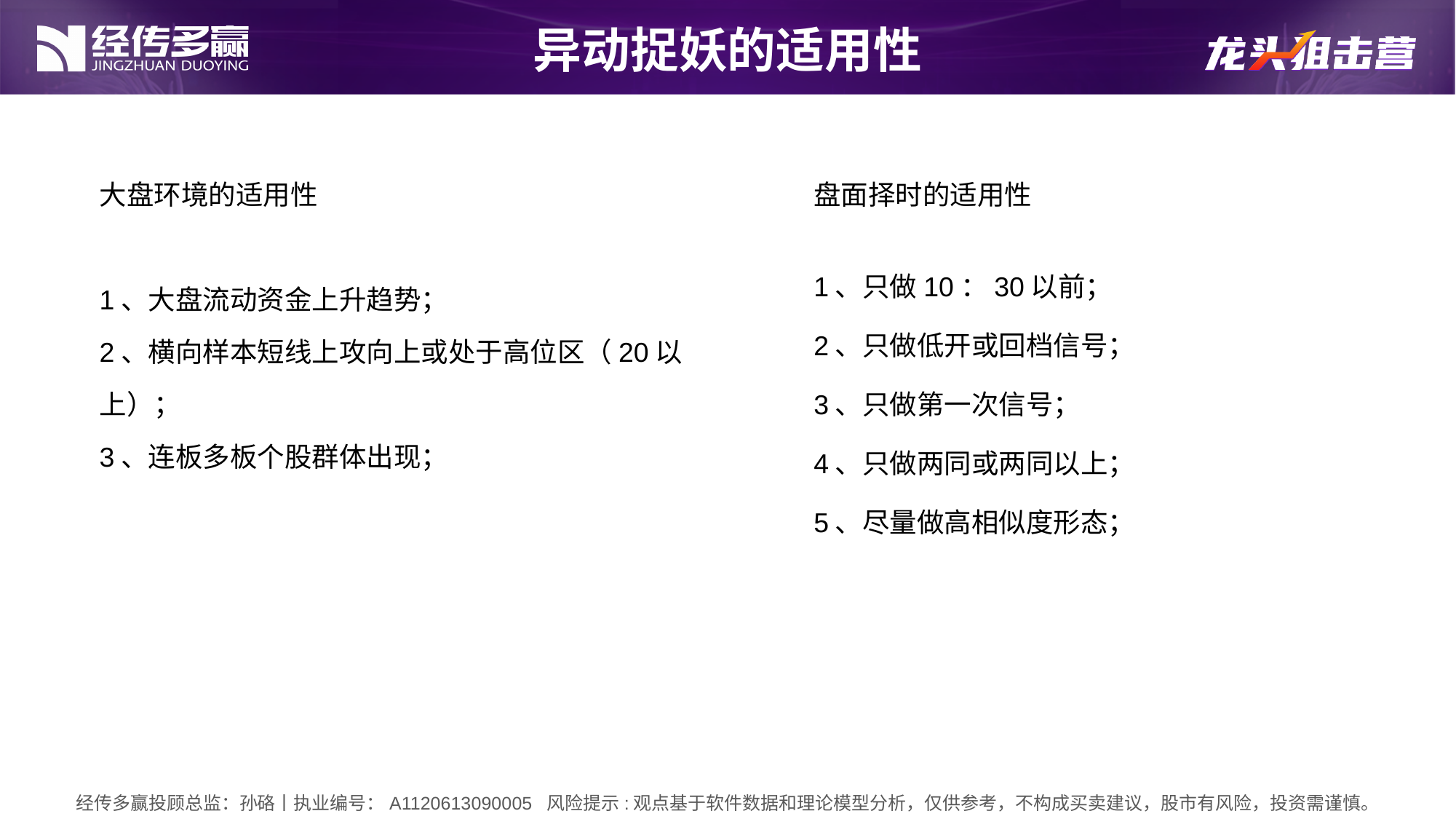

异动捉妖的适用性
大盘环境的适用性

1、大盘流动资金上升趋势；
2、横向样本短线上攻向上或处于高位区（20以上）；
3、连板多板个股群体出现；
盘面择时的适用性

1、只做10：30以前；
2、只做低开或回档信号；
3、只做第一次信号；
4、只做两同或两同以上；
5、尽量做高相似度形态；